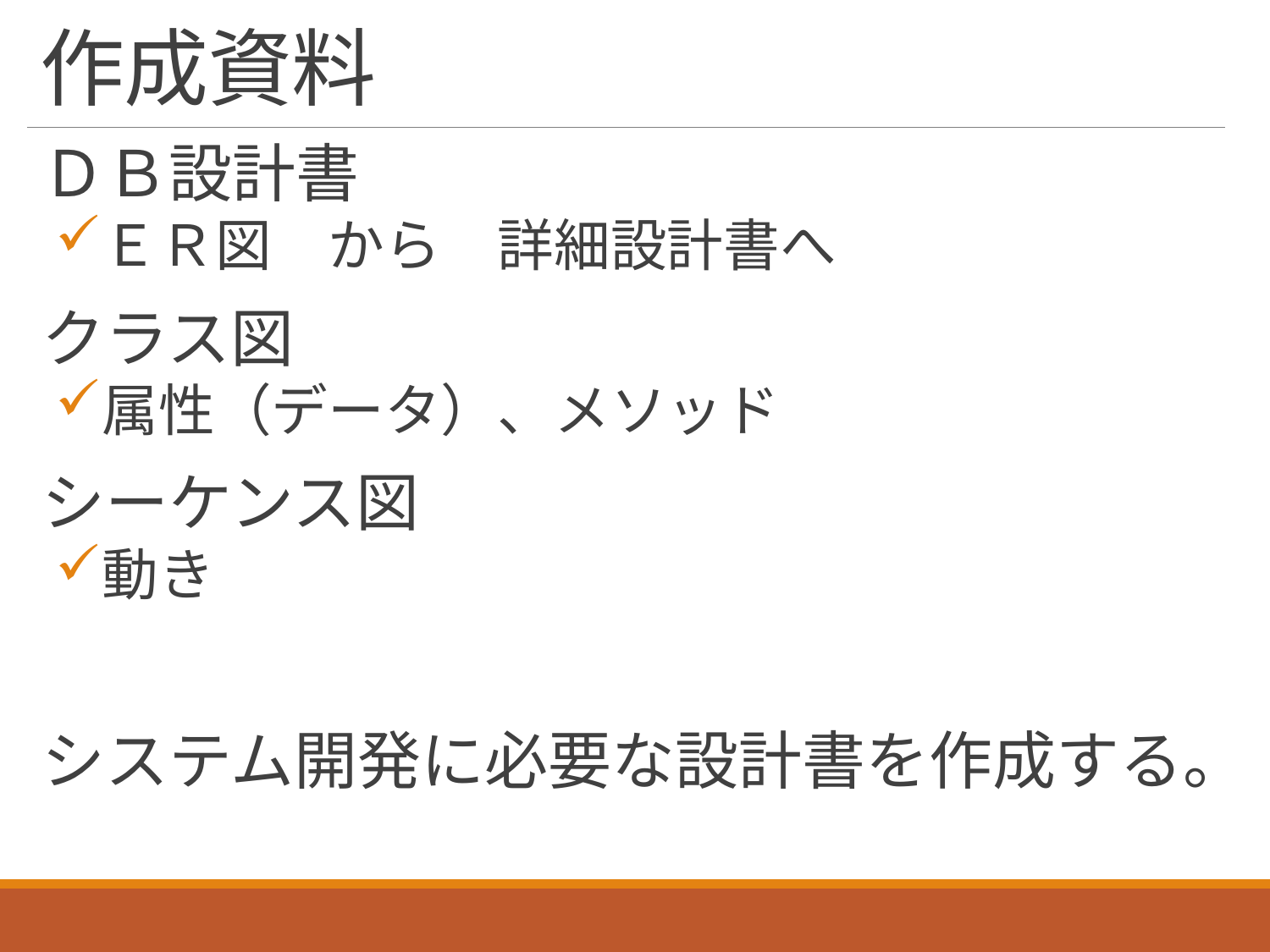

# 作成資料
ＤＢ設計書
ＥＲ図　から　詳細設計書へ
クラス図
属性（データ）、メソッド
シーケンス図
動き

システム開発に必要な設計書を作成する。